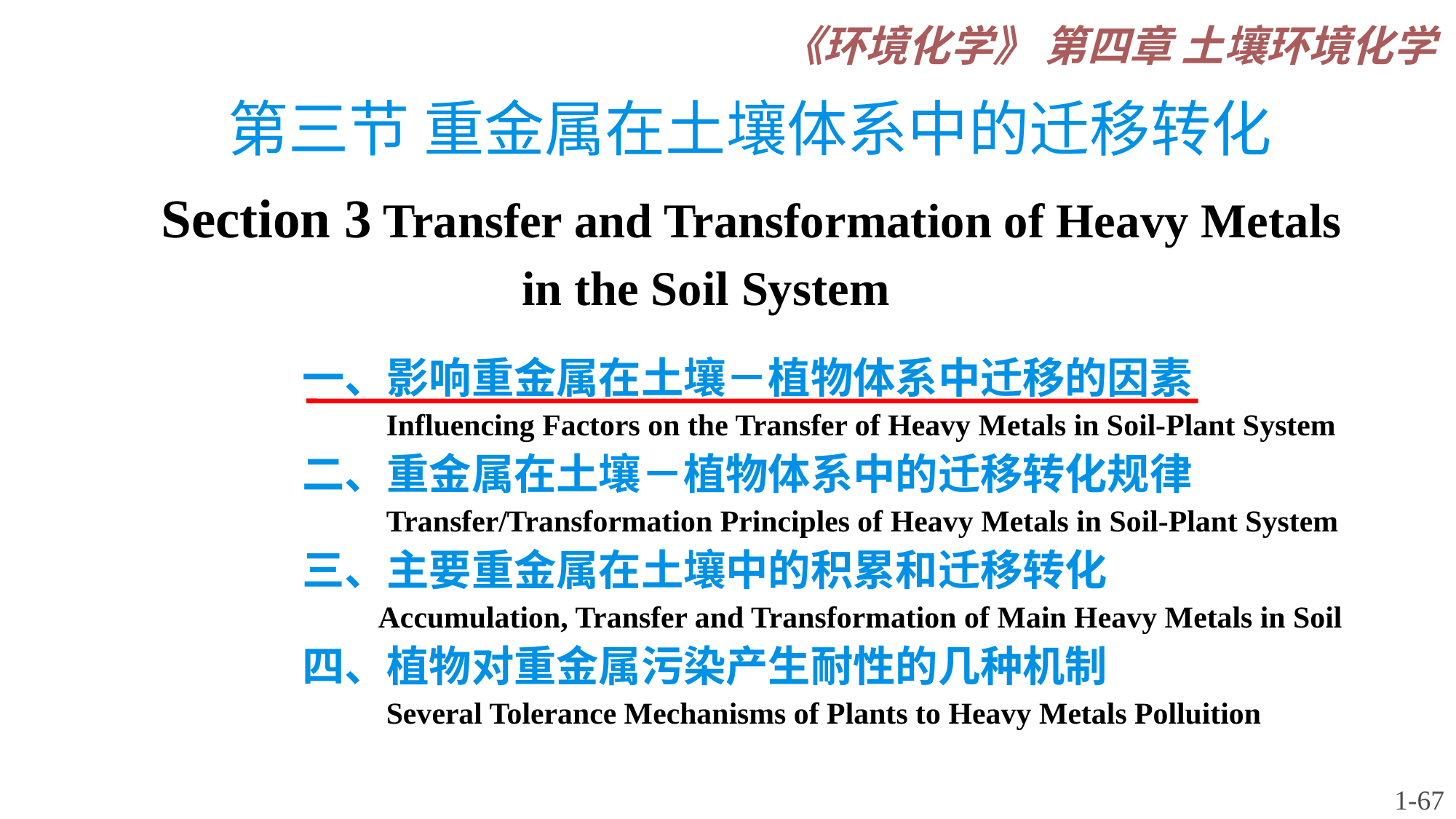

《环境化学》 第四章 土壤环境化学
# 第三节 重金属在土壤体系中的迁移转化 Section 3 Transfer and Transformation of Heavy Metals in the Soil System
一、影响重金属在土壤－植物体系中迁移的因素
           Influencing Factors on the Transfer of Heavy Metals in Soil-Plant System
二、重金属在土壤－植物体系中的迁移转化规律
           Transfer/Transformation Principles of Heavy Metals in Soil-Plant System
三、主要重金属在土壤中的积累和迁移转化
           Accumulation, Transfer and Transformation of Main Heavy Metals in Soil
四、植物对重金属污染产生耐性的几种机制
           Several Tolerance Mechanisms of Plants to Heavy Metals Polluition

1-67